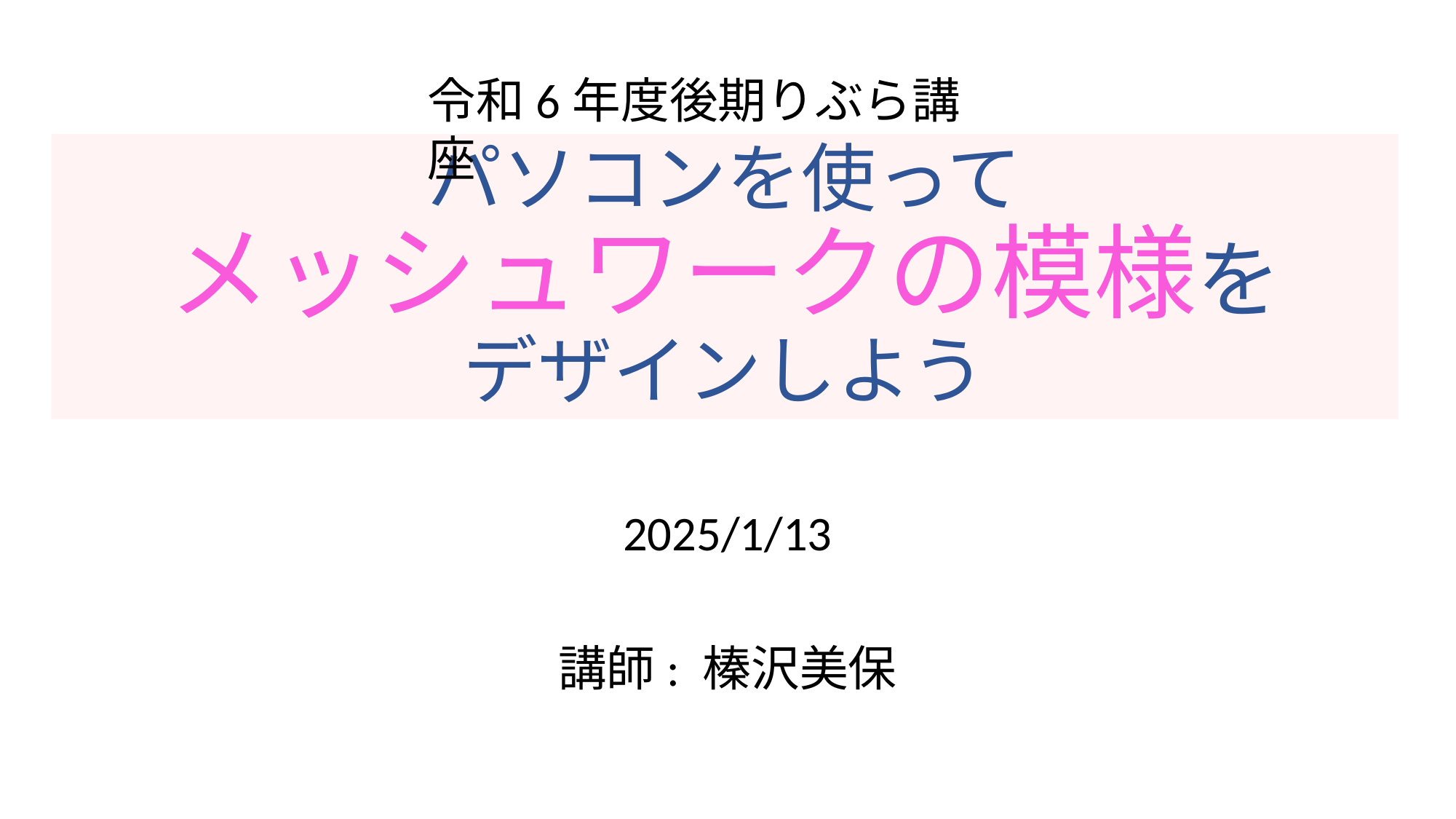

令和6年度後期りぶら講座
# パソコンを使って メッシュワークの模様を デザインしよう

2025/1/13

講師: 榛沢美保